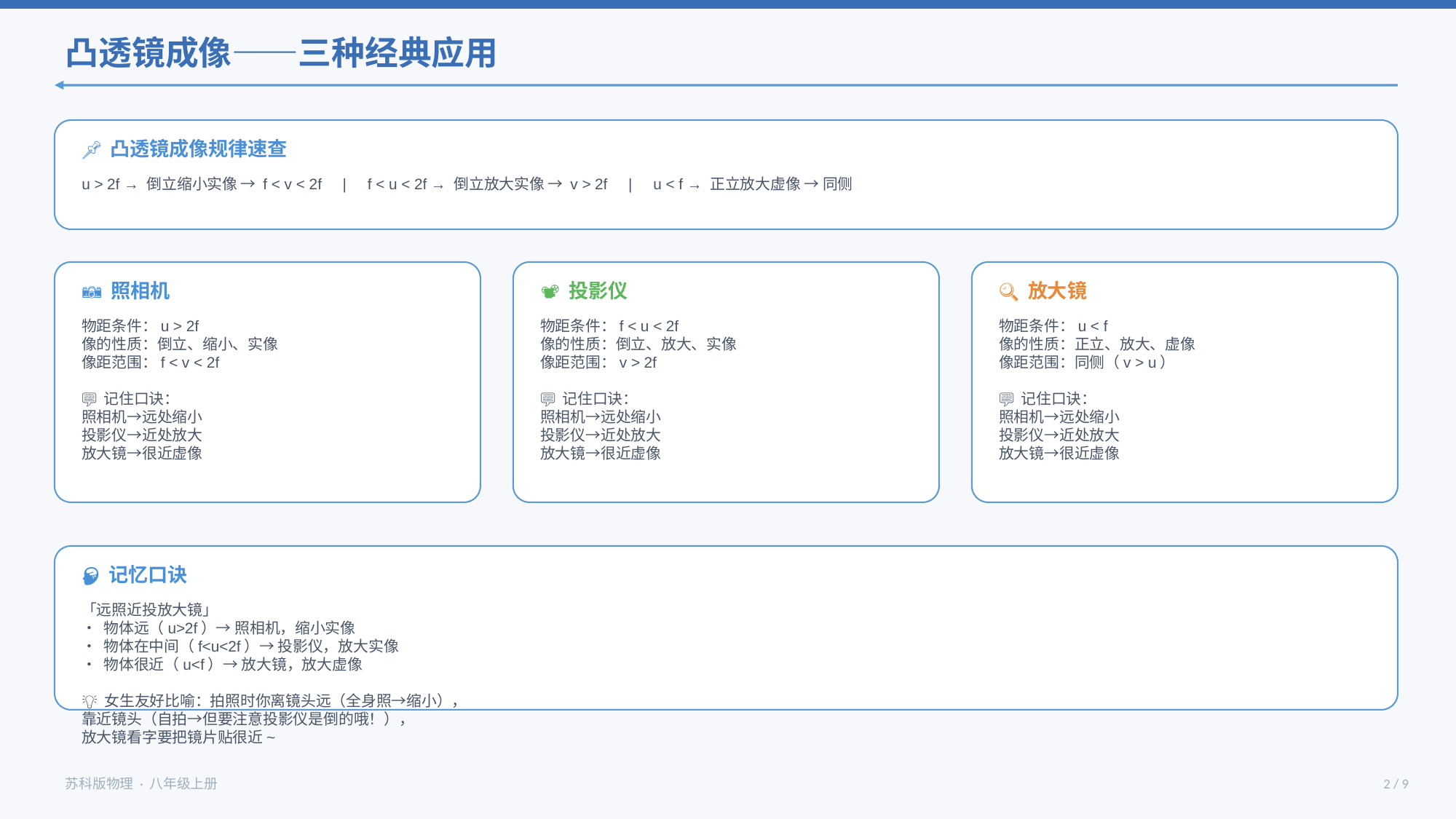

凸透镜成像——三种经典应用

📌 凸透镜成像规律速查
u > 2f → 倒立缩小实像 → f < v < 2f     |     f < u < 2f → 倒立放大实像 → v > 2f     |     u < f → 正立放大虚像 → 同侧

📷 照相机
📽️ 投影仪
🔍 放大镜
物距条件：u > 2f
像的性质：倒立、缩小、实像
像距范围：f < v < 2f

💬 记住口诀：
照相机→远处缩小
投影仪→近处放大
放大镜→很近虚像
物距条件：f < u < 2f
像的性质：倒立、放大、实像
像距范围：v > 2f

💬 记住口诀：
照相机→远处缩小
投影仪→近处放大
放大镜→很近虚像
物距条件：u < f
像的性质：正立、放大、虚像
像距范围：同侧（v > u）

💬 记住口诀：
照相机→远处缩小
投影仪→近处放大
放大镜→很近虚像

🧠 记忆口诀
「远照近投放大镜」
• 物体远（u>2f）→ 照相机，缩小实像
• 物体在中间（f<u<2f）→ 投影仪，放大实像
• 物体很近（u<f）→ 放大镜，放大虚像

💡 女生友好比喻：拍照时你离镜头远（全身照→缩小），
靠近镜头（自拍→但要注意投影仪是倒的哦！），
放大镜看字要把镜片贴很近~
苏科版物理 · 八年级上册
2 / 9